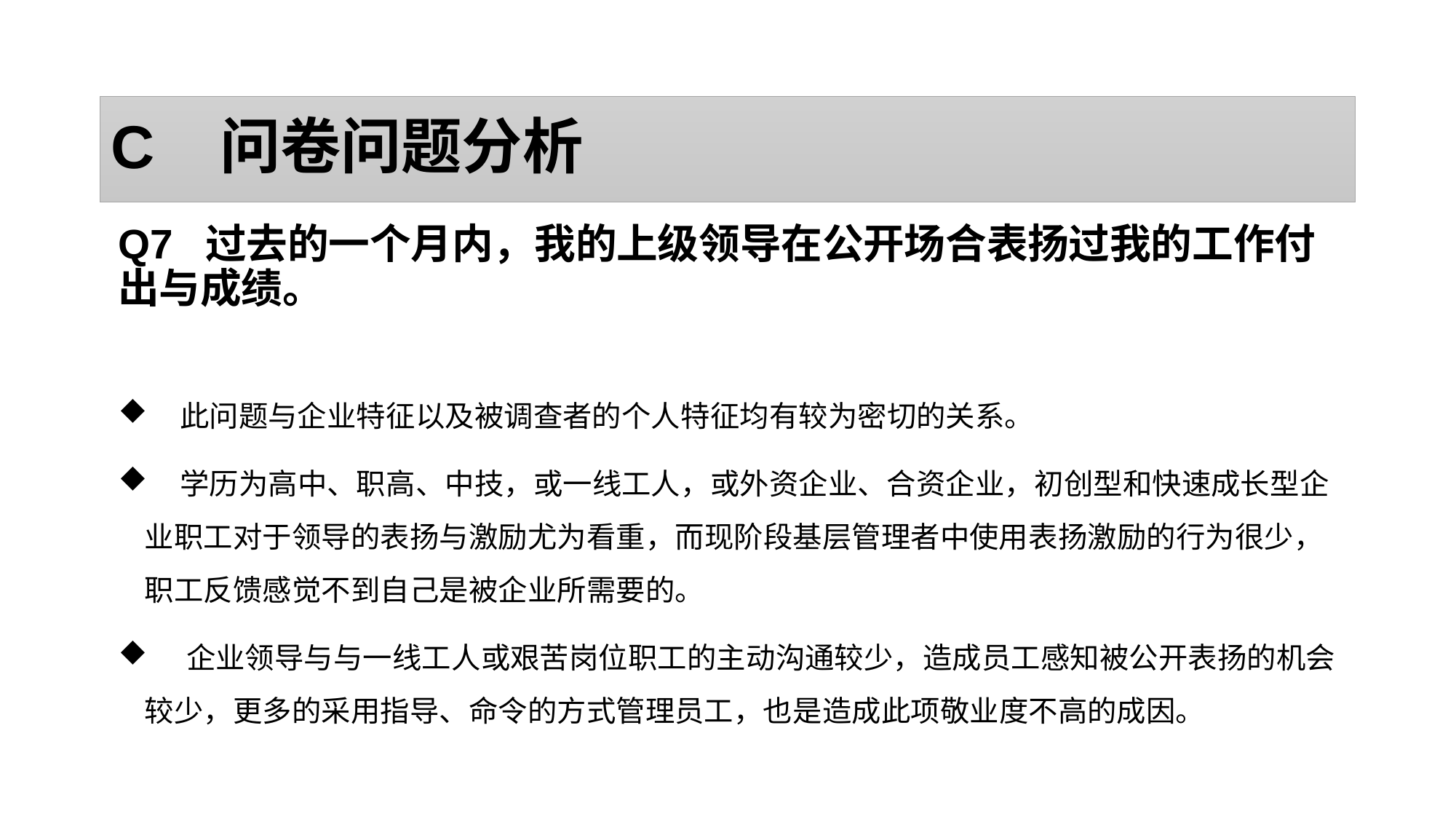

# C   问卷问题分析
Q7  过去的一个月内，我的上级领导在公开场合表扬过我的工作付出与成绩。

    此问题与企业特征以及被调查者的个人特征均有较为密切的关系。
    学历为高中、职高、中技，或一线工人，或外资企业、合资企业，初创型和快速成长型企业职工对于领导的表扬与激励尤为看重，而现阶段基层管理者中使用表扬激励的行为很少，职工反馈感觉不到自己是被企业所需要的。
     企业领导与与一线工人或艰苦岗位职工的主动沟通较少，造成员工感知被公开表扬的机会较少，更多的采用指导、命令的方式管理员工，也是造成此项敬业度不高的成因。